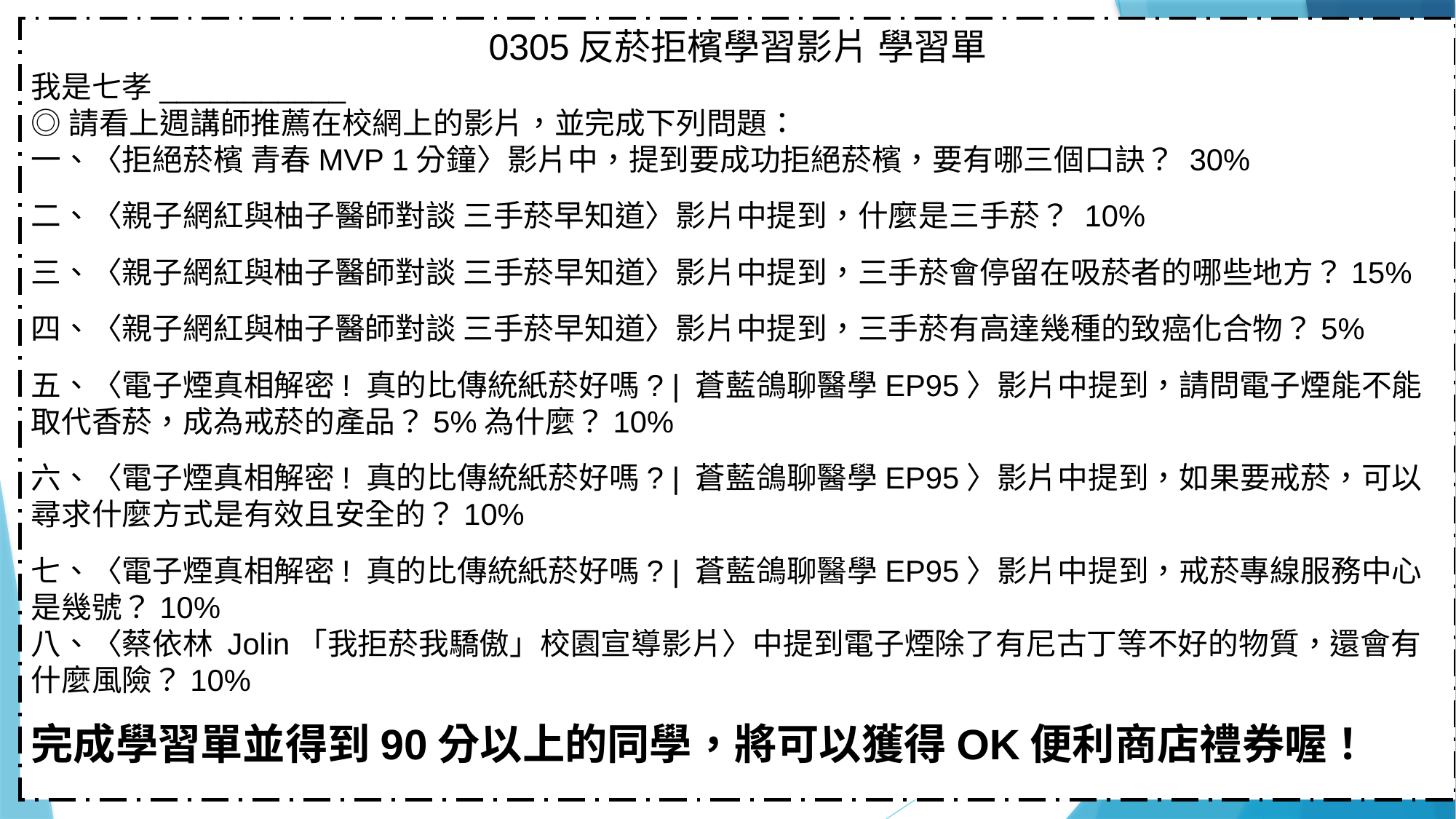

0305反菸拒檳學習影片 學習單
我是七孝___________
◎請看上週講師推薦在校網上的影片，並完成下列問題：
一、〈拒絕菸檳 青春MVP 1分鐘〉影片中，提到要成功拒絕菸檳，要有哪三個口訣？ 30%

二、〈親子網紅與柚子醫師對談 三手菸早知道〉影片中提到，什麼是三手菸？ 10%

三、〈親子網紅與柚子醫師對談 三手菸早知道〉影片中提到，三手菸會停留在吸菸者的哪些地方？15%

四、〈親子網紅與柚子醫師對談 三手菸早知道〉影片中提到，三手菸有高達幾種的致癌化合物？5%

五、〈電子煙真相解密! 真的比傳統紙菸好嗎? | 蒼藍鴿聊醫學EP95〉影片中提到，請問電子煙能不能取代香菸，成為戒菸的產品？5%為什麼？10%

六、〈電子煙真相解密! 真的比傳統紙菸好嗎? | 蒼藍鴿聊醫學EP95〉影片中提到，如果要戒菸，可以尋求什麼方式是有效且安全的？10%

七、〈電子煙真相解密! 真的比傳統紙菸好嗎? | 蒼藍鴿聊醫學EP95〉影片中提到，戒菸專線服務中心是幾號？10%
八、〈蔡依林 Jolin「我拒菸我驕傲」校園宣導影片〉中提到電子煙除了有尼古丁等不好的物質，還會有什麼風險？10%

完成學習單並得到90分以上的同學，將可以獲得OK便利商店禮券喔！